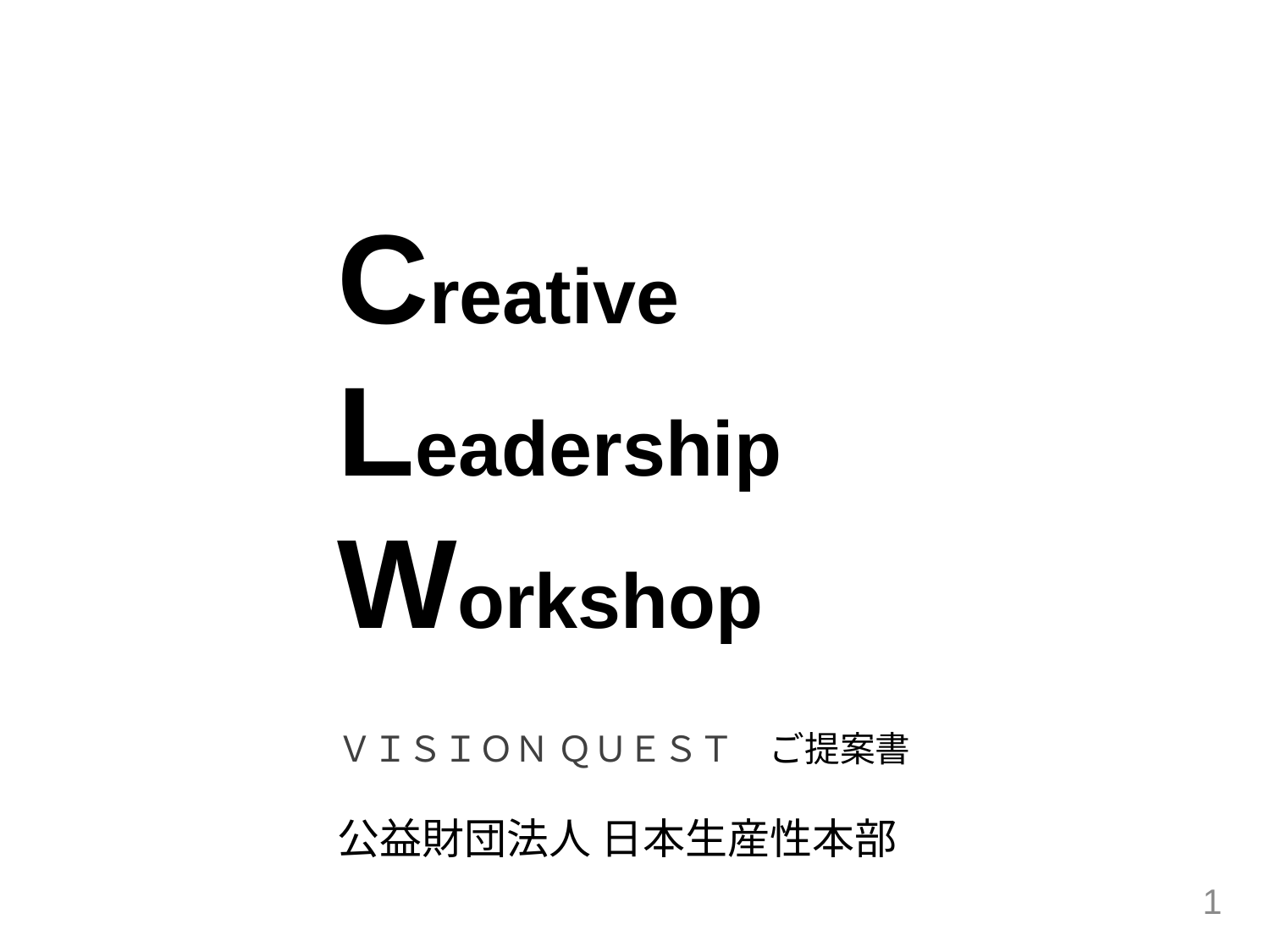

# Creative Leadership Workshop
ＶＩＳＩＯＮ ＱＵＥＳＴ　ご提案書
公益財団法人 日本生産性本部
1